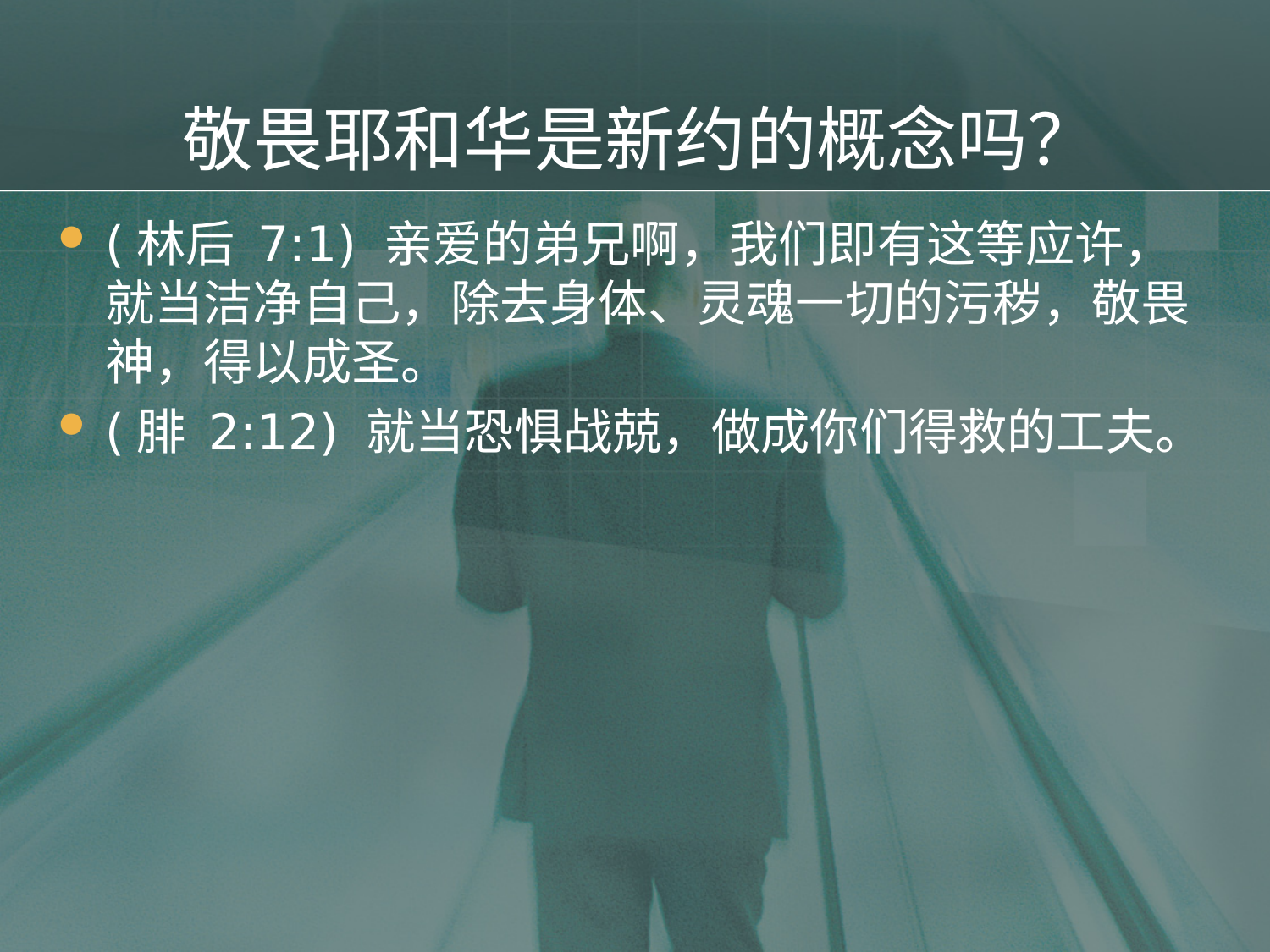

# 敬畏耶和华是新约的概念吗？
(林后 7:1) 亲爱的弟兄啊，我们即有这等应许，就当洁净自己，除去身体、灵魂一切的污秽，敬畏神，得以成圣。
(腓 2:12) 就当恐惧战兢，做成你们得救的工夫。